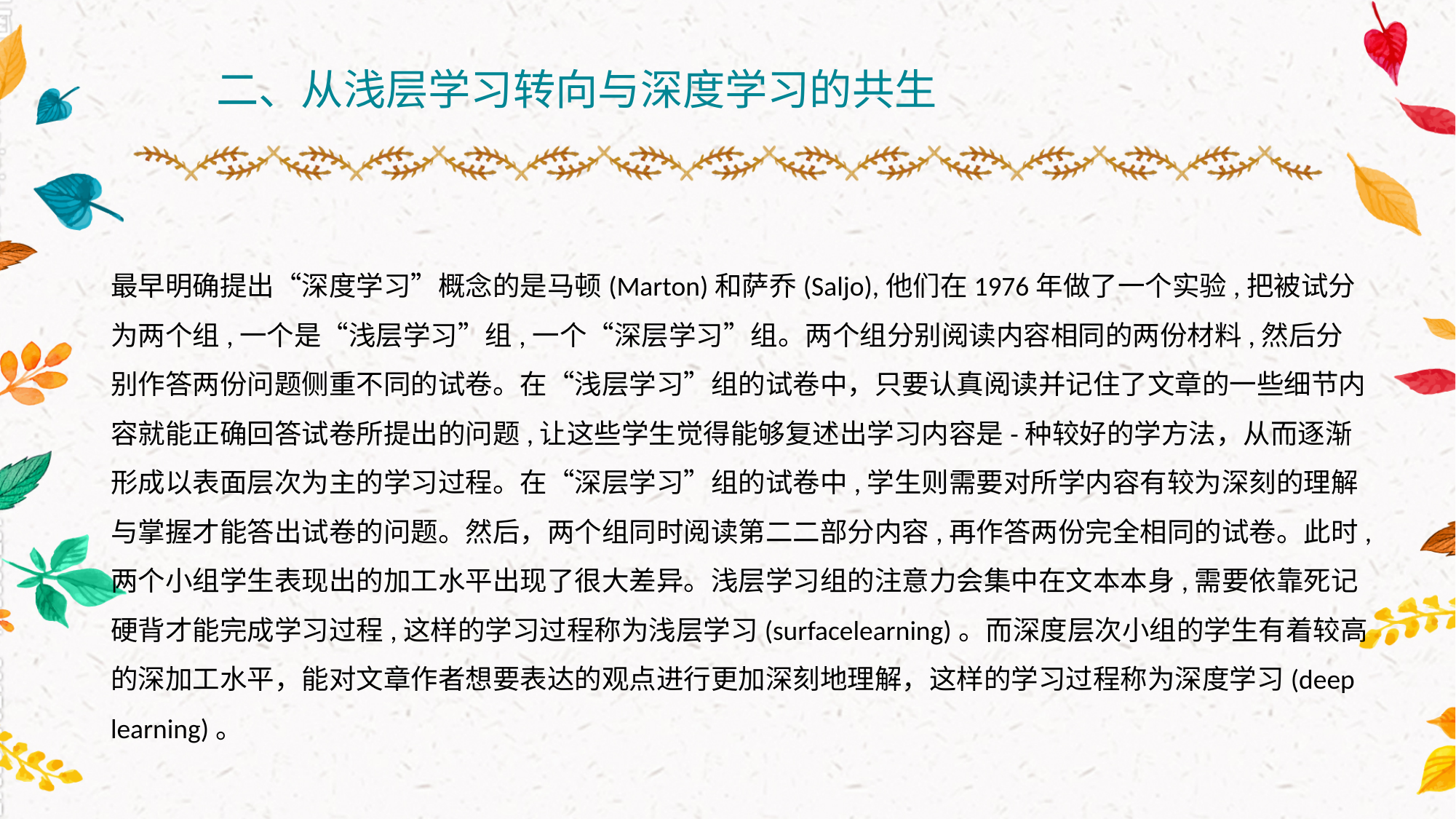

二、从浅层学习转向与深度学习的共生
最早明确提出“深度学习”概念的是马顿(Marton)和萨乔(Saljo),他们在1976年做了一个实验,把被试分为两个组,一个是“浅层学习”组,一个“深层学习”组。两个组分别阅读内容相同的两份材料,然后分别作答两份问题侧重不同的试卷。在“浅层学习”组的试卷中，只要认真阅读并记住了文章的一些细节内容就能正确回答试卷所提出的问题,让这些学生觉得能够复述出学习内容是-种较好的学方法，从而逐渐形成以表面层次为主的学习过程。在“深层学习”组的试卷中,学生则需要对所学内容有较为深刻的理解与掌握才能答出试卷的问题。然后，两个组同时阅读第二二部分内容,再作答两份完全相同的试卷。此时,两个小组学生表现出的加工水平出现了很大差异。浅层学习组的注意力会集中在文本本身,需要依靠死记硬背才能完成学习过程,这样的学习过程称为浅层学习(surfacelearning)。而深度层次小组的学生有着较高的深加工水平，能对文章作者想要表达的观点进行更加深刻地理解，这样的学习过程称为深度学习(deep learning)。